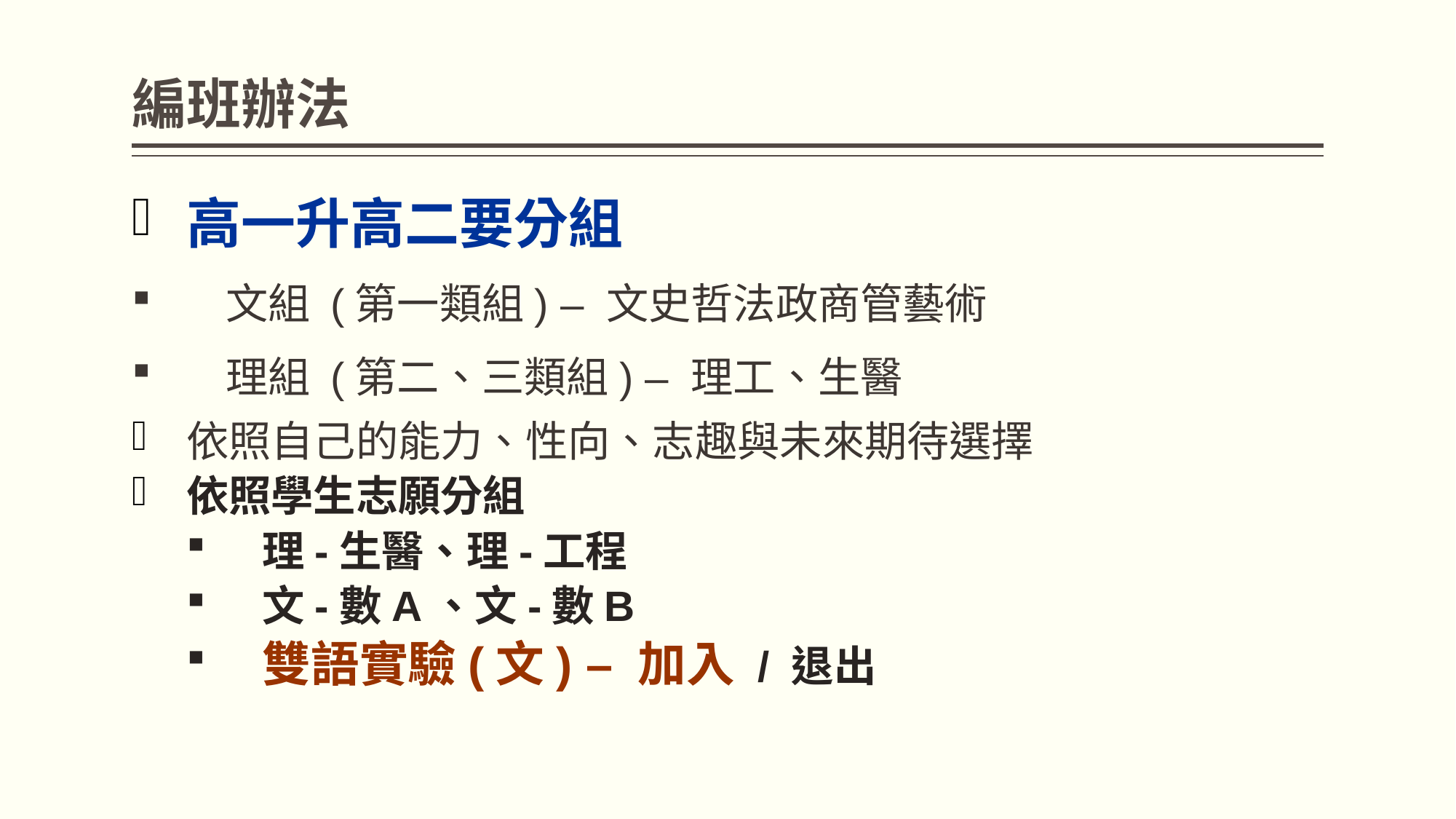

# 編班辦法
高一升高二要分組
      文組 (第一類組) – 文史哲法政商管藝術
      理組 (第二、三類組) – 理工、生醫
依照自己的能力、性向、志趣與未來期待選擇
依照學生志願分組
    理-生醫、理-工程
    文-數A、文-數B
    雙語實驗(文) – 加入 / 退出